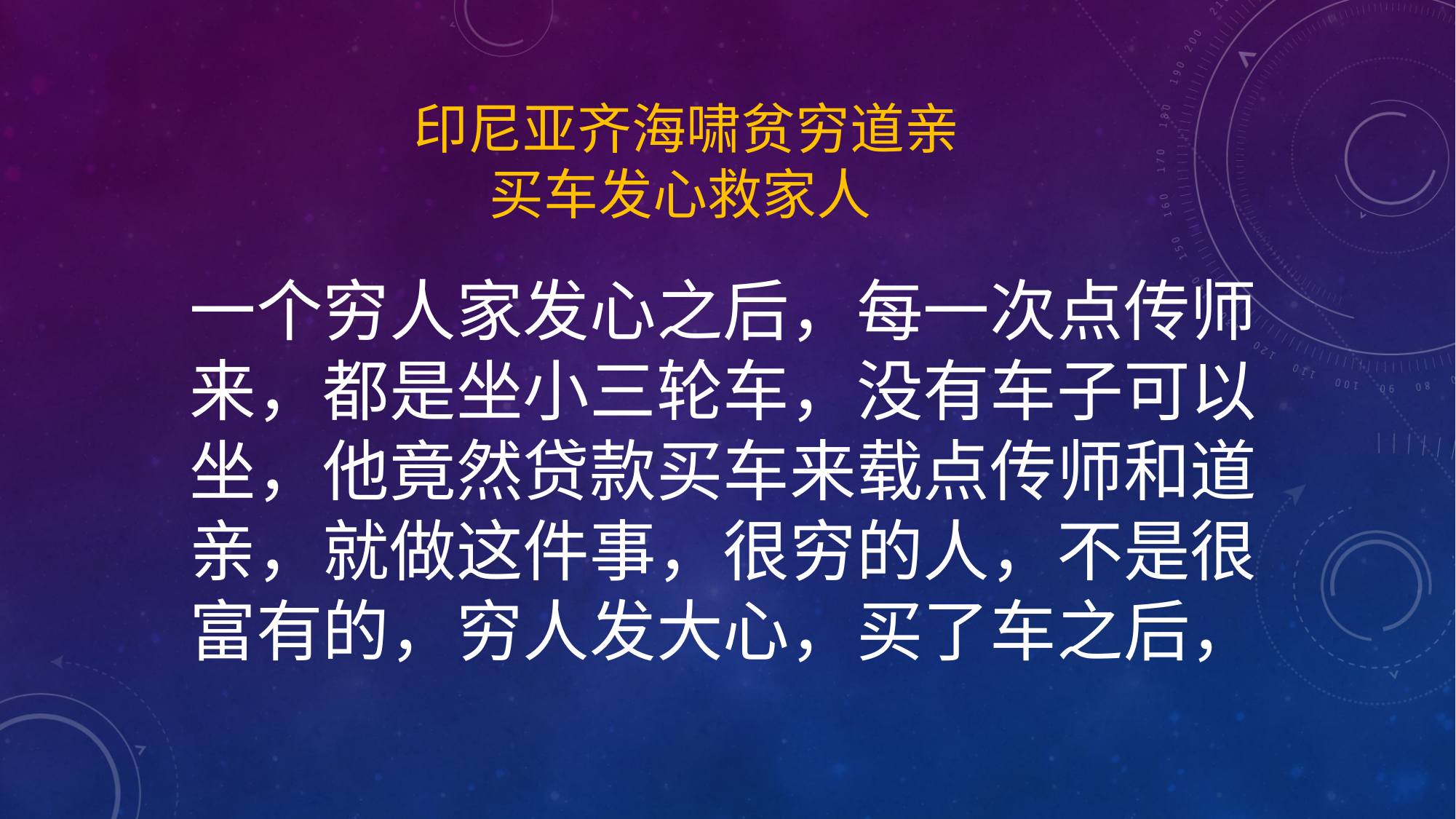

# 印尼亚齐海啸贫穷道亲 买车发心救家人
一个穷人家发心之后，每一次点传师来，都是坐小三轮车，没有车子可以坐，他竟然贷款买车来载点传师和道亲，就做这件事，很穷的人，不是很富有的，穷人发大心，买了车之后，